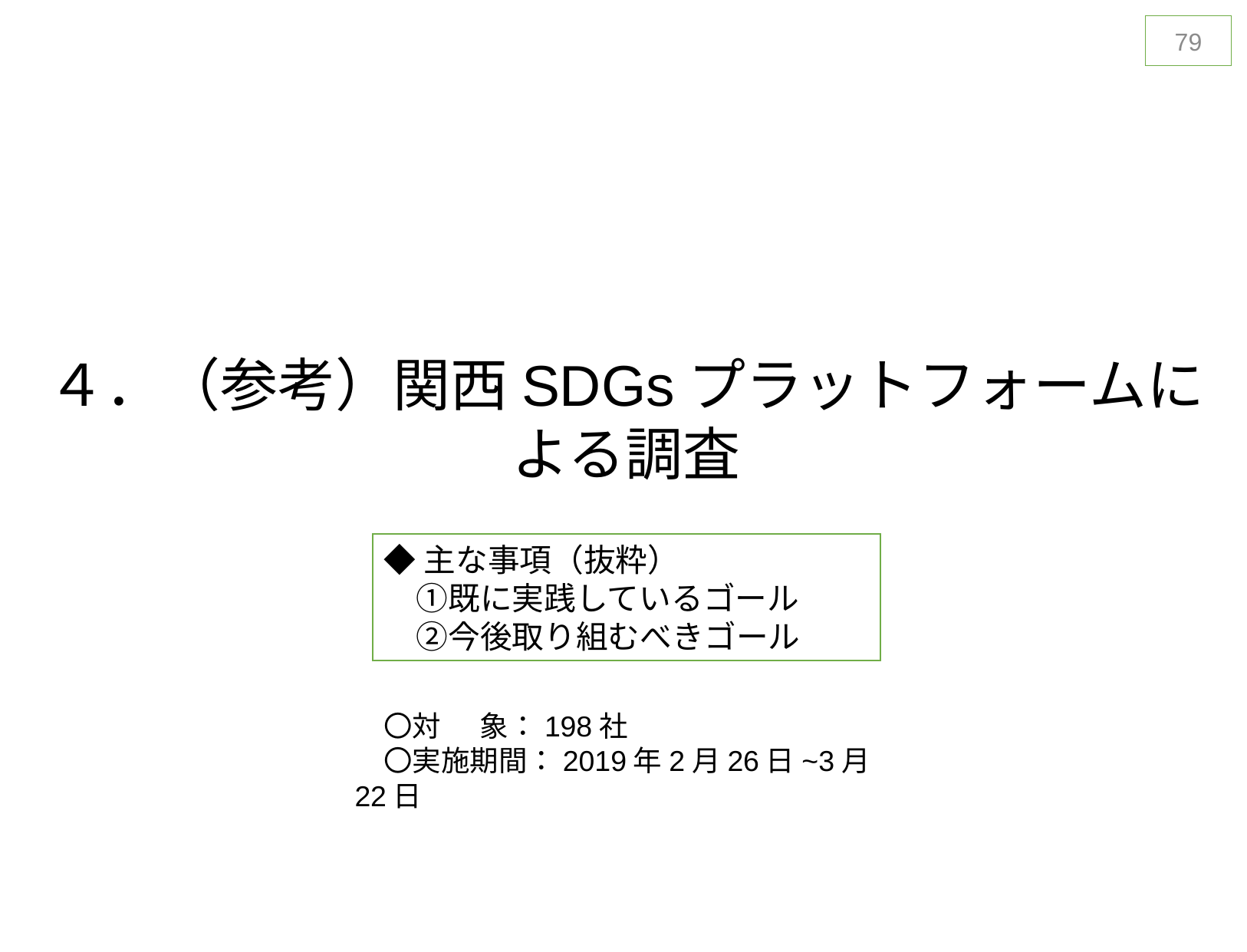

79
４．（参考）関西SDGsプラットフォームによる調査
◆主な事項（抜粋）
　①既に実践しているゴール
　②今後取り組むべきゴール
　〇対      象：198社
　〇実施期間：2019年2月26日~3月22日